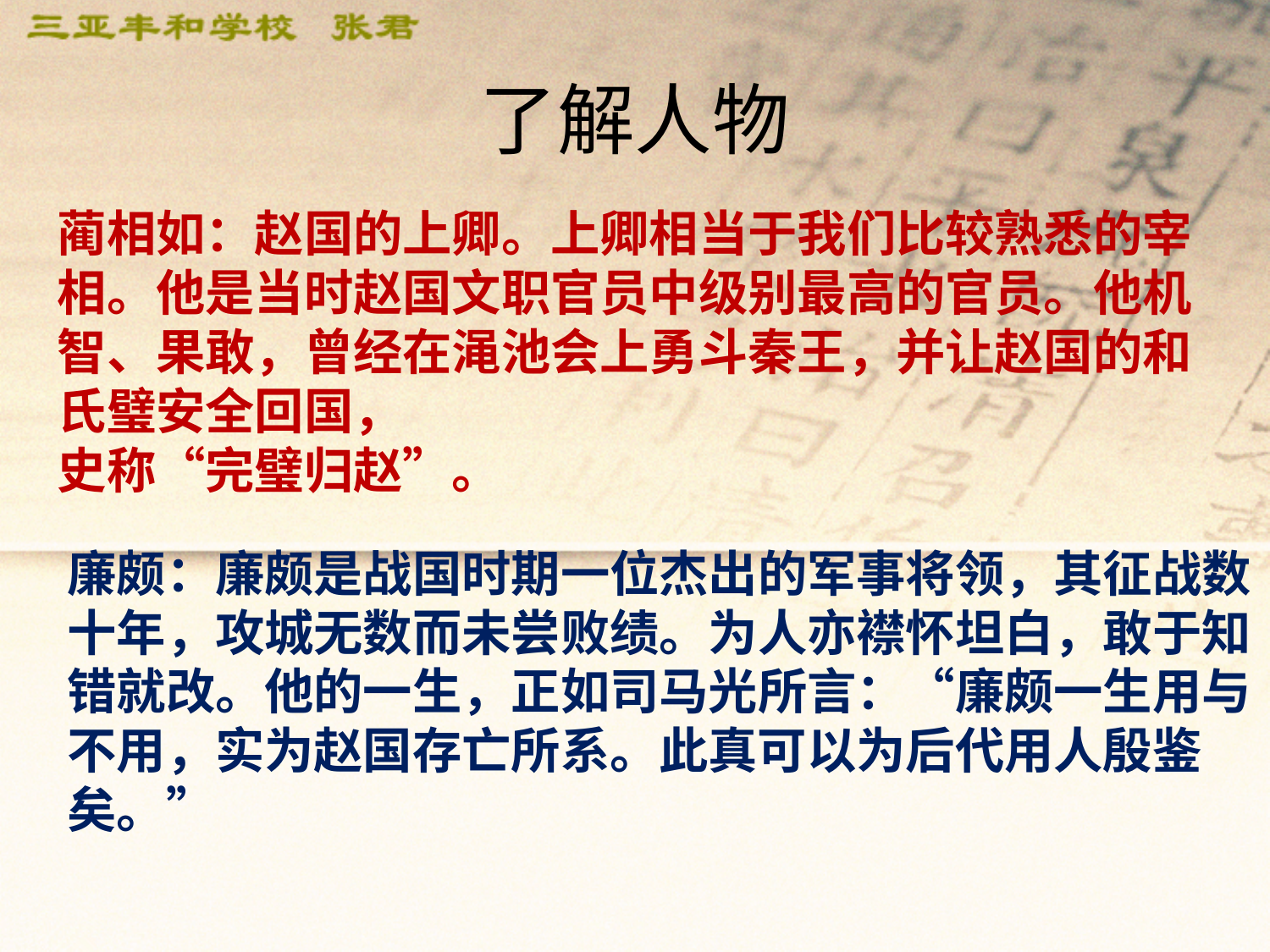

# 了解人物
蔺相如：赵国的上卿。上卿相当于我们比较熟悉的宰相。他是当时赵国文职官员中级别最高的官员。他机智、果敢，曾经在渑池会上勇斗秦王，并让赵国的和氏璧安全回国，
史称“完璧归赵”。
廉颇：廉颇是战国时期一位杰出的军事将领，其征战数十年，攻城无数而未尝败绩。为人亦襟怀坦白，敢于知错就改。他的一生，正如司马光所言：“廉颇一生用与不用，实为赵国存亡所系。此真可以为后代用人殷鉴矣。”